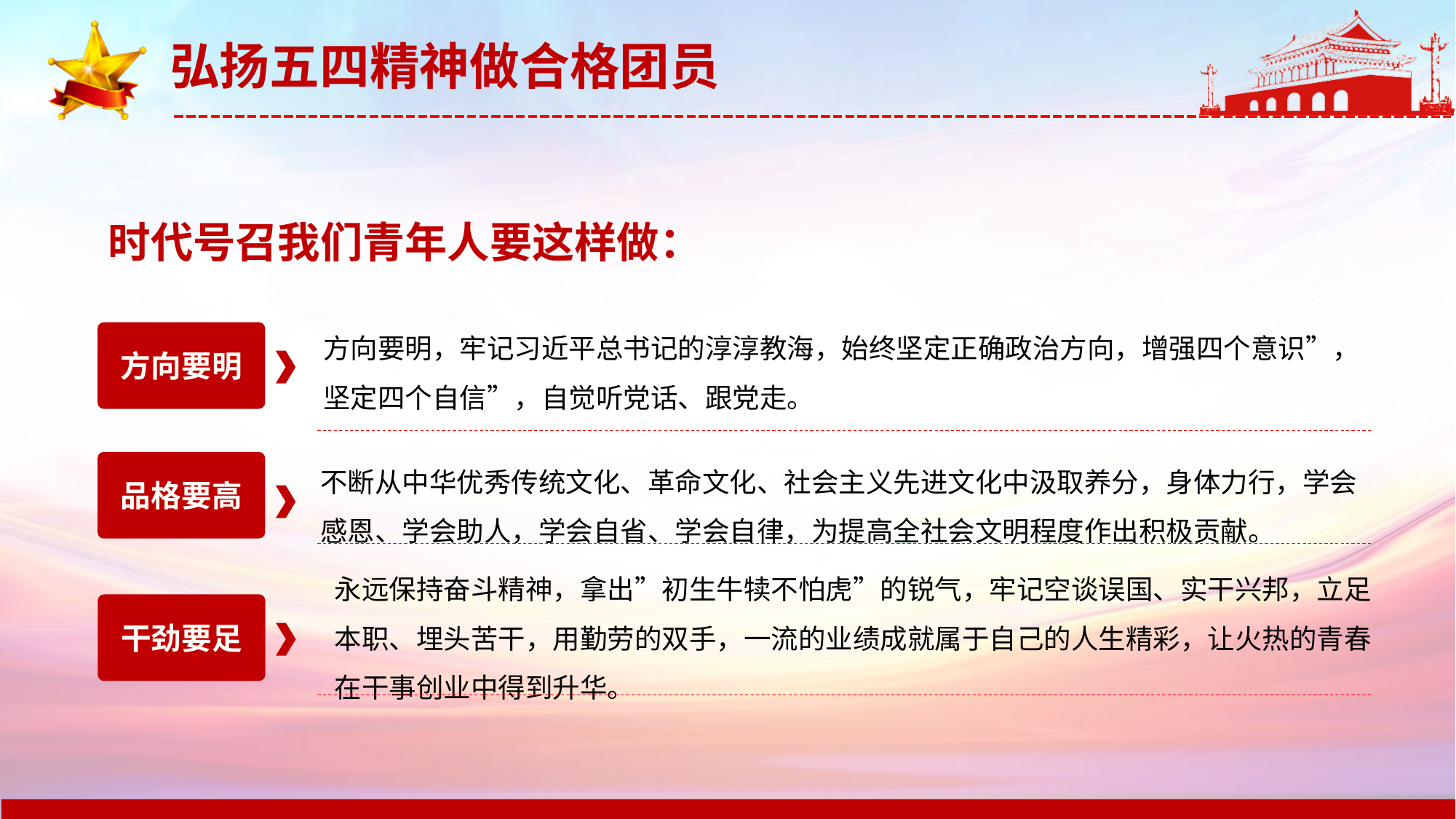

时代号召我们青年人要这样做：
方向要明，牢记习近平总书记的淳淳教海，始终坚定正确政治方向，增强四个意识”，坚定四个自信”，自觉听党话、跟党走。
方向要明

不断从中华优秀传统文化、革命文化、社会主义先进文化中汲取养分，身体力行，学会感恩、学会助人，学会自省、学会自律，为提高全社会文明程度作出积极贡献。
品格要高

永远保持奋斗精神，拿出”初生牛犊不怕虎”的锐气，牢记空谈误国、实干兴邦，立足本职、埋头苦干，用勤劳的双手，一流的业绩成就属于自己的人生精彩，让火热的青春在干事创业中得到升华。
干劲要足